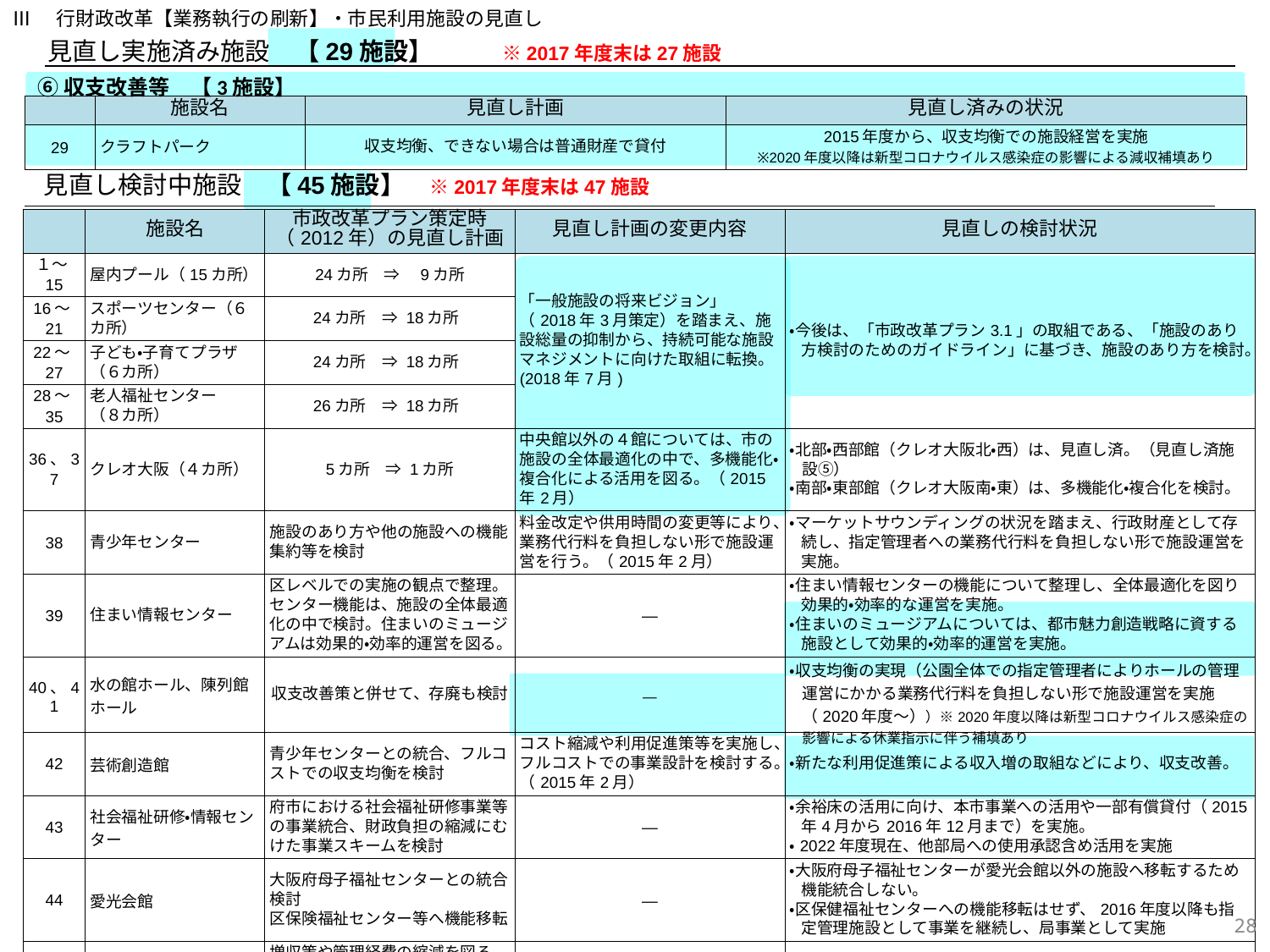

Ⅲ　行財政改革【業務執行の刷新】・市民利用施設の見直し

見直し実施済み施設　【29施設】　　　※2017年度末は27施設
⑥収支改善等　【3施設】

|  | 施設名 | 見直し計画 | 見直し済みの状況 |
| --- | --- | --- | --- |
| 29 | クラフトパーク | 収支均衡、できない場合は普通財産で貸付 | 2015年度から、収支均衡での施設経営を実施 ※2020年度以降は新型コロナウイルス感染症の影響による減収補填あり |
見直し検討中施設　【45施設】　※2017年度末は47施設

|  | 施設名 | 市政改革プラン策定時（2012年）の見直し計画 | 見直し計画の変更内容 | 見直しの検討状況 |
| --- | --- | --- | --- | --- |
| １～15 | 屋内プール（15カ所） | 24カ所　⇒　9カ所 | 「一般施設の将来ビジョン」（2018年3月策定）を踏まえ、施設総量の抑制から、持続可能な施設マネジメントに向けた取組に転換。(2018年7月) | ・今後は、「市政改革プラン3.1」の取組である、「施設のあり方検討のためのガイドライン」に基づき、施設のあり方を検討。 |
| 16～21 | スポーツセンター（６カ所） | 24カ所　⇒ 18カ所 |  |  |
| 22～27 | 子ども・子育てプラザ （６カ所） | 24カ所　⇒ 18カ所 |  |  |
| 28～35 | 老人福祉センター （８カ所） | 26カ所　⇒ 18カ所 |  |  |
| 36、37 | クレオ大阪（４カ所） | 5カ所　⇒ 1カ所 | 中央館以外の４館については、市の施設の全体最適化の中で、多機能化・複合化による活用を図る。（2015年2月） | ・北部・西部館（クレオ大阪北・西）は、見直し済。（見直し済施設⑤） ・南部・東部館（クレオ大阪南・東）は、多機能化・複合化を検討。 |
| 38 | 青少年センター | 施設のあり方や他の施設への機能集約等を検討 | 料金改定や供用時間の変更等により、業務代行料を負担しない形で施設運営を行う。（2015年2月） | ・マーケットサウンディングの状況を踏まえ、行政財産として存続し、指定管理者への業務代行料を負担しない形で施設運営を実施。 |
| 39 | 住まい情報センター | 区レベルでの実施の観点で整理。センター機能は、施設の全体最適化の中で検討。住まいのミュージアムは効果的・効率的運営を図る。 | ― | ・住まい情報センターの機能について整理し、全体最適化を図り効果的・効率的な運営を実施。 ・住まいのミュージアムについては、都市魅力創造戦略に資する施設として効果的・効率的運営を実施。 |
| 40、41 | 水の館ホール、陳列館ホール | 収支改善策と併せて、存廃も検討 | ― | ・収支均衡の実現（公園全体での指定管理者によりホールの管理運営にかかる業務代行料を負担しない形で施設運営を実施（2020年度～））※2020年度以降は新型コロナウイルス感染症の影響による休業指示に伴う補填あり |
| 42 | 芸術創造館 | 青少年センターとの統合、フルコストでの収支均衡を検討 | コスト縮減や利用促進策等を実施し、フルコストでの事業設計を検討する。（2015年2月） | ・新たな利用促進策による収入増の取組などにより、収支改善。 |
| 43 | 社会福祉研修・情報センター | 府市における社会福祉研修事業等の事業統合、財政負担の縮減にむけた事業スキームを検討 | ― | ・余裕床の活用に向け、本市事業への活用や一部有償貸付（2015年4月から2016年12月まで）を実施。 ・2022年度現在、他部局への使用承認含め活用を実施 |
| 44 | 愛光会館 | 大阪府母子福祉センターとの統合検討 区保険福祉センター等へ機能移転 | ― | ・大阪府母子福祉センターが愛光会館以外の施設へ移転するため機能統合しない。 ・区保健福祉センターへの機能移転はせず、2016年度以降も指定管理施設として事業を継続し、局事業として実施 |
| 45 | 社会福祉センター | 増収策や管理経費の縮減を図る。 有償貸付で民間経営に委ねるスキームの検討 | ― | ・増収策として、2014年度より可能な団体に使用料負担の有償化を実施。 |

28